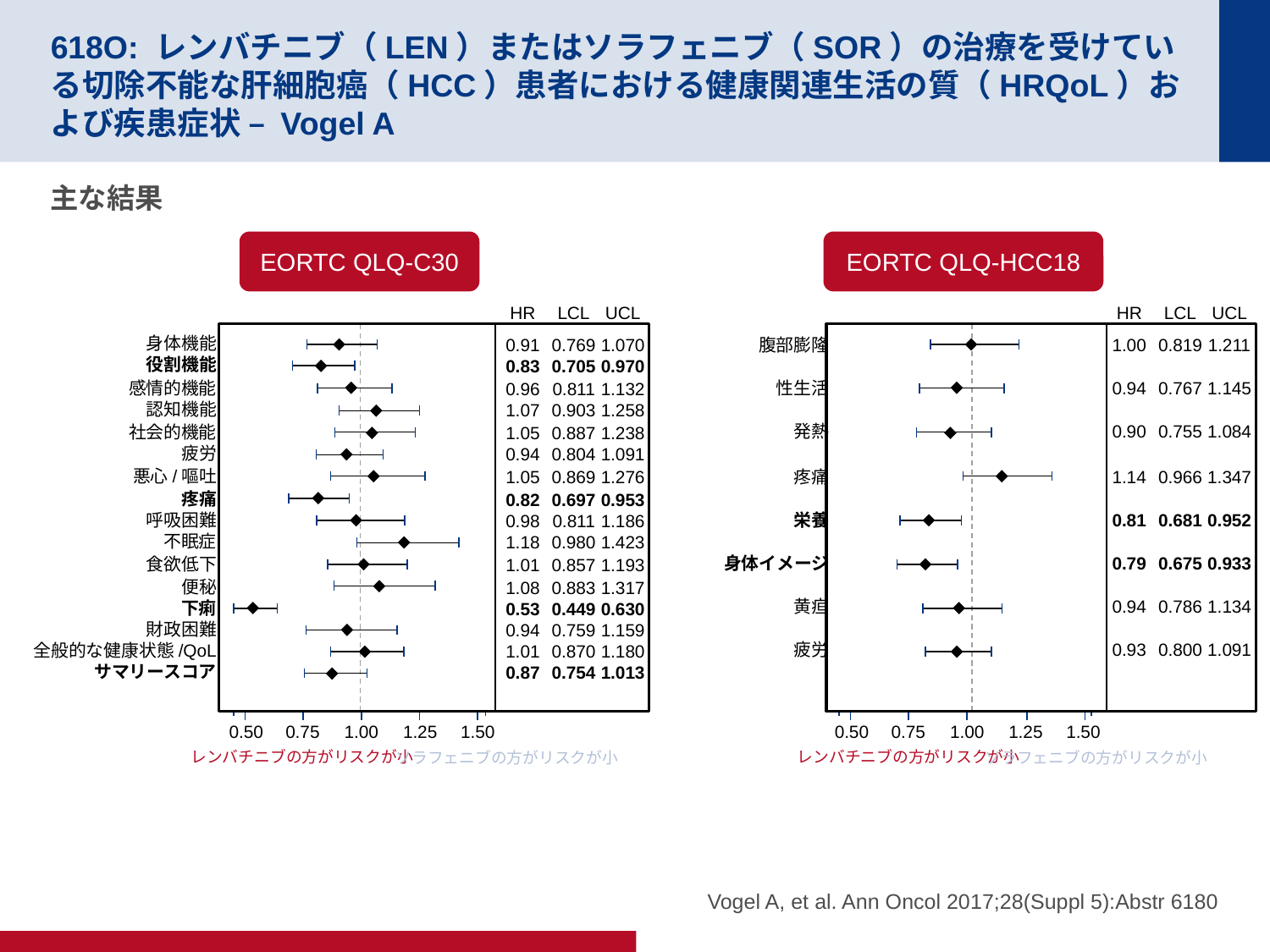

# 618O: レンバチニブ（LEN）またはソラフェニブ（SOR）の治療を受けている切除不能な肝細胞癌（HCC）患者における健康関連生活の質（HRQoL）および疾患症状 – Vogel A
主な結果
EORTC QLQ-C30
EORTC QLQ-HCC18
HR
LCL
UCL

身体機能
役割機能
感情的機能
認知機能
社会的機能
疲労
悪心/嘔吐
疼痛
呼吸困難
不眠症
食欲低下
便秘
下痢
財政困難
全般的な健康状態/QoL
サマリースコア
0.91
0.83
0.96
1.07
1.05
0.94
1.05
0.82
0.98
1.18
1.01
1.08
0.53
0.94
1.01
0.87
0.769
0.705
0.811
0.903
0.887
0.804
0.869
0.697
0.811
0.980
0.857
0.883
0.449
0.759
0.870
0.754
1.070
0.970
1.132
1.258
1.238
1.091
1.276
0.953
1.186
1.423
1.193
1.317
0.630
1.159
1.180
1.013

0.50
0.75
1.00
1.25
1.50
レンバチニブの方がリスクが小
ソラフェニブの方がリスクが小
HR
LCL
UCL

腹部膨隆

性生活

発熱

疼痛

栄養

身体イメージ

黄疸

疲労
1.00

0.94

0.90

1.14

0.81

0.79

0.94

0.93
0.819

0.767

0.755

0.966

0.681

0.675

0.786

0.800
1.211

1.145

1.084

1.347

0.952

0.933

1.134

1.091

0.50
0.75
1.00
1.25
1.50
レンバチニブの方がリスクが小
ソラフェニブの方がリスクが小
Vogel A, et al. Ann Oncol 2017;28(Suppl 5):Abstr 6180